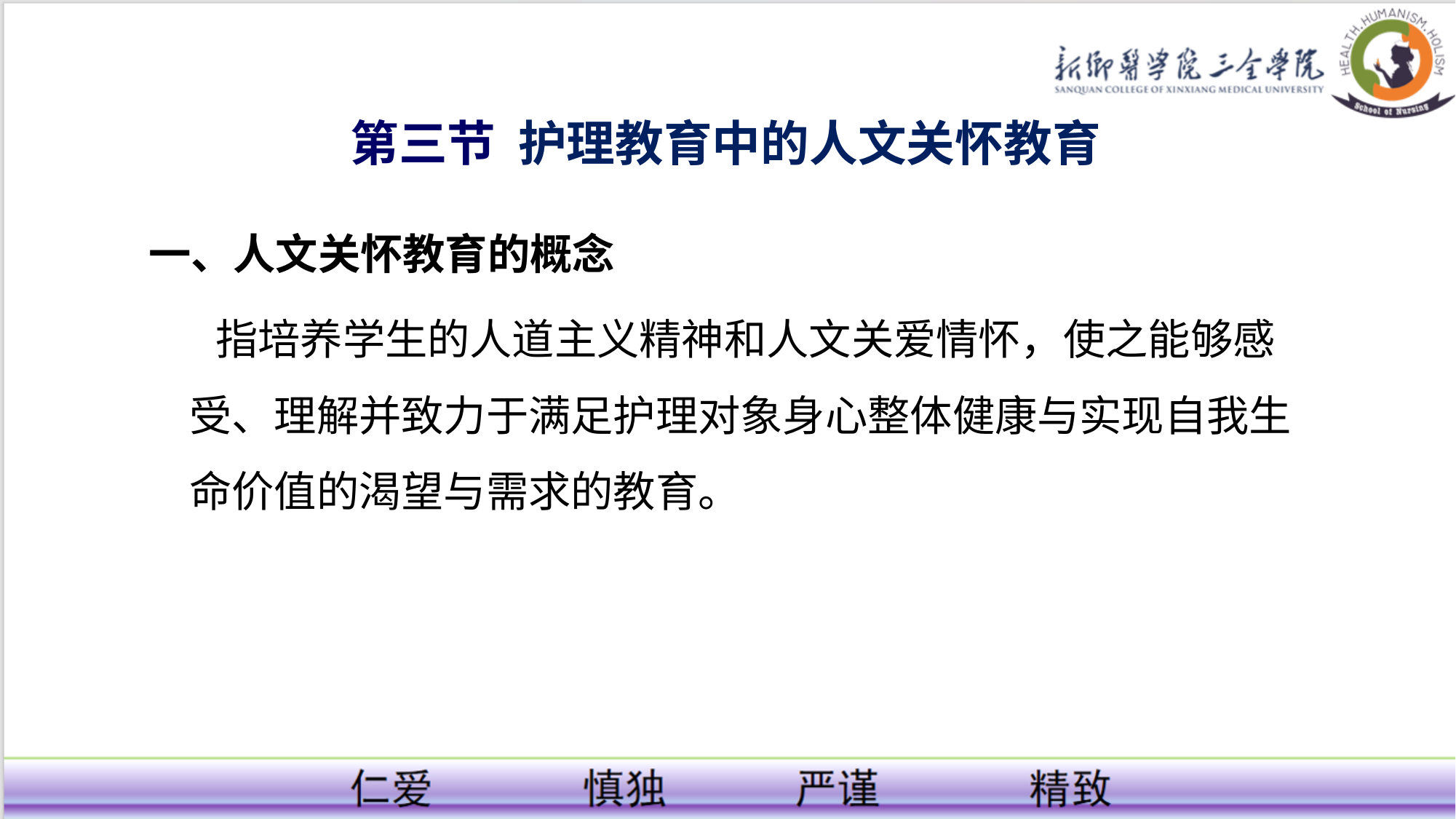

第三节  护理教育中的人文关怀教育
一、人文关怀教育的概念
      指培养学生的人道主义精神和人文关爱情怀，使之能够感受、理解并致力于满足护理对象身心整体健康与实现自我生命价值的渴望与需求的教育。